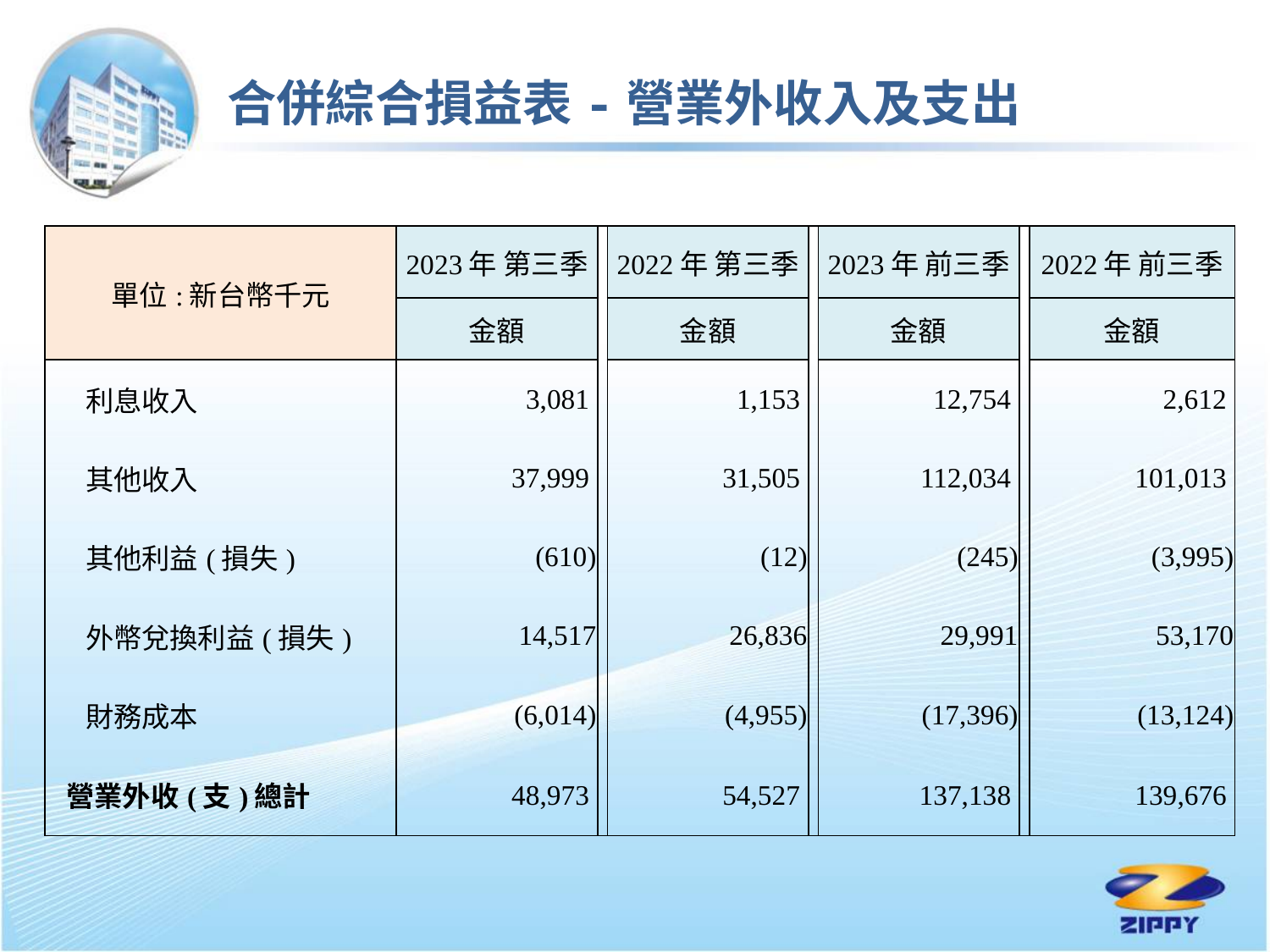

合併綜合損益表-營業外收入及支出
| 單位:新台幣千元 | 2023年 第三季 |  | 2022年 第三季 |  | 2023年 前三季 |  | 2022年 前三季 |
| --- | --- | --- | --- | --- | --- | --- | --- |
|  | 金額 |  | 金額 |  | 金額 |  | 金額 |
| 利息收入 | 3,081 |  | 1,153 |  | 12,754 |  | 2,612 |
| 其他收入 | 37,999 |  | 31,505 |  | 112,034 |  | 101,013 |
| 其他利益(損失) | (610) |  | (12) |  | (245) |  | (3,995) |
| 外幣兌換利益(損失) | 14,517 |  | 26,836 |  | 29,991 |  | 53,170 |
| 財務成本 | (6,014) |  | (4,955) |  | (17,396) |  | (13,124) |
| 營業外收(支)總計 | 48,973 |  | 54,527 |  | 137,138 |  | 139,676 |